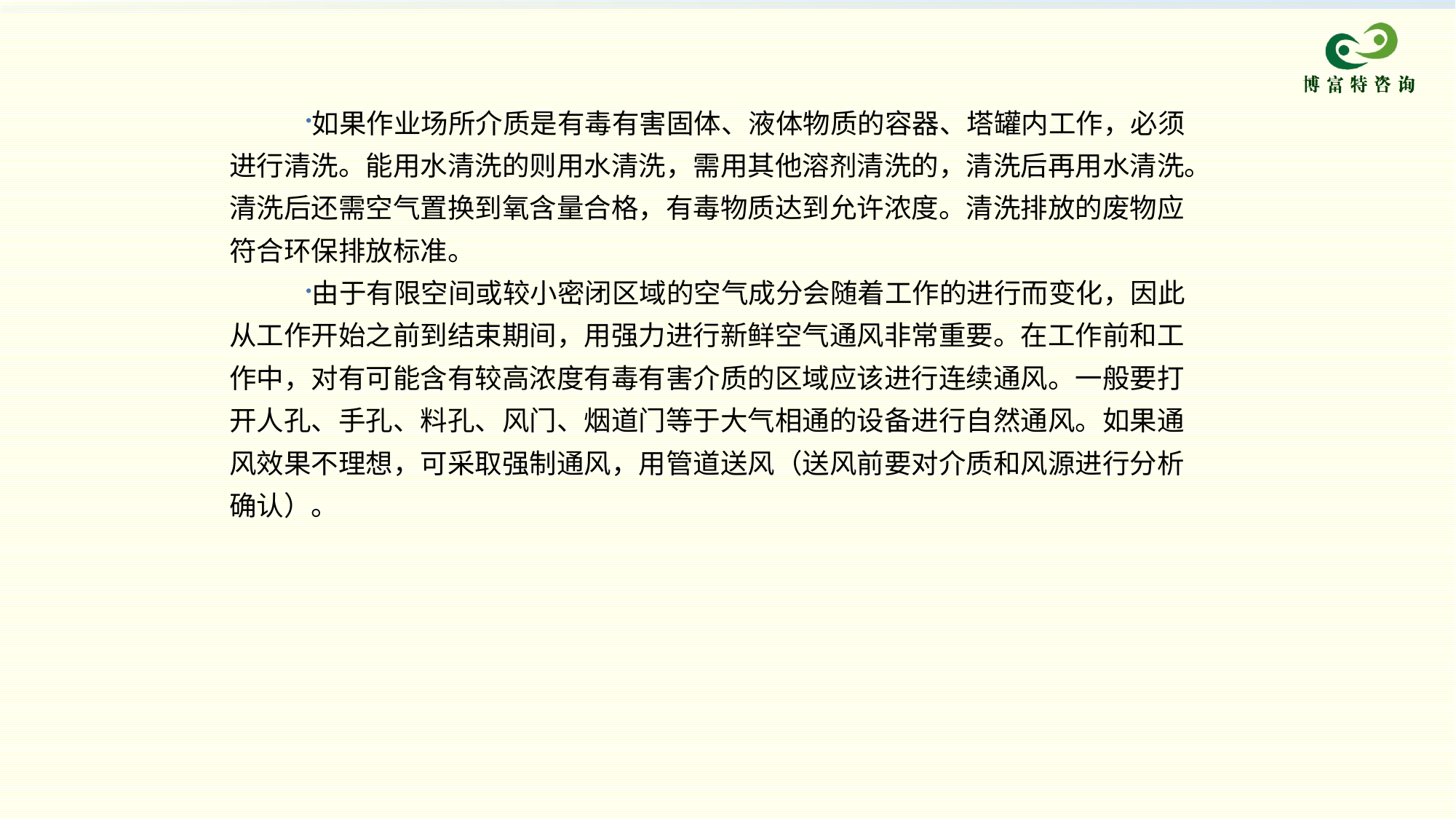

如果作业场所介质是有毒有害固体、液体物质的容器、塔罐内工作，必须进行清洗。能用水清洗的则用水清洗，需用其他溶剂清洗的，清洗后再用水清洗。清洗后还需空气置换到氧含量合格，有毒物质达到允许浓度。清洗排放的废物应符合环保排放标准。
由于有限空间或较小密闭区域的空气成分会随着工作的进行而变化，因此从工作开始之前到结束期间，用强力进行新鲜空气通风非常重要。在工作前和工作中，对有可能含有较高浓度有毒有害介质的区域应该进行连续通风。一般要打开人孔、手孔、料孔、风门、烟道门等于大气相通的设备进行自然通风。如果通风效果不理想，可采取强制通风，用管道送风（送风前要对介质和风源进行分析确认）。